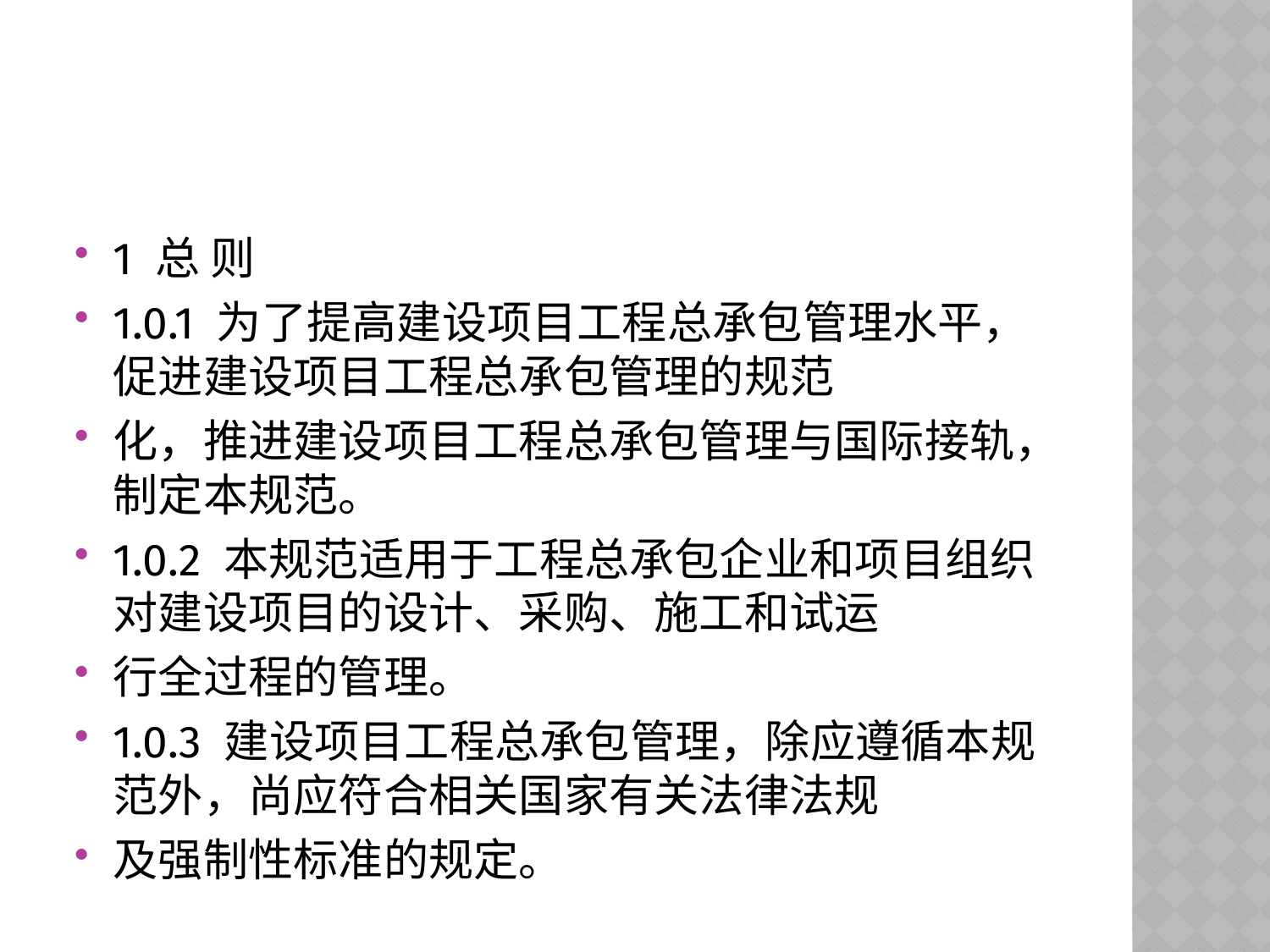

#
1 总 则
1.0.1 为了提高建设项目工程总承包管理水平，促进建设项目工程总承包管理的规范
化，推进建设项目工程总承包管理与国际接轨，制定本规范。
1.0.2 本规范适用于工程总承包企业和项目组织对建设项目的设计、采购、施工和试运
行全过程的管理。
1.0.3 建设项目工程总承包管理，除应遵循本规范外，尚应符合相关国家有关法律法规
及强制性标准的规定。